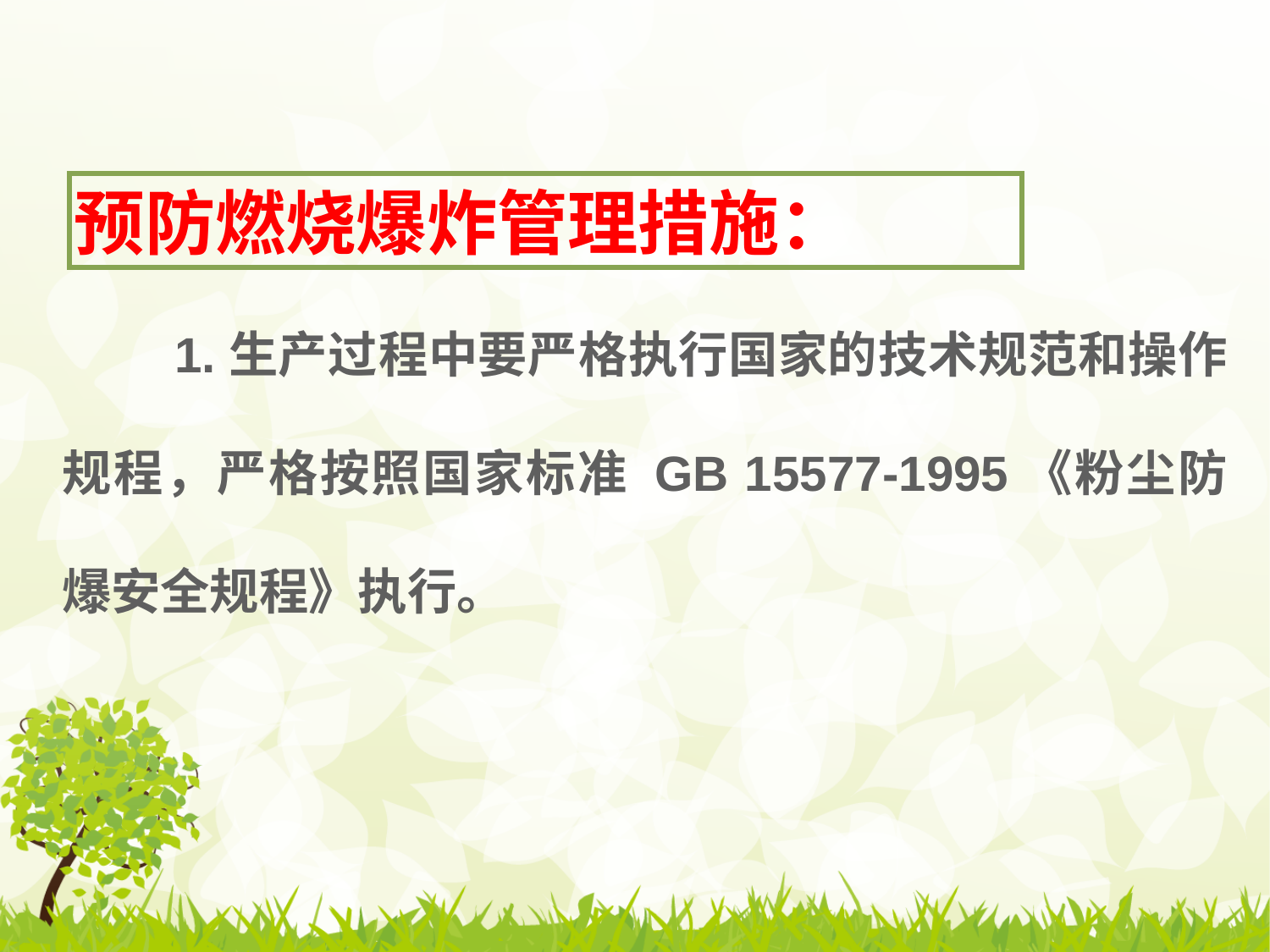

预防燃烧爆炸管理措施：
         1.生产过程中要严格执行国家的技术规范和操作规程，严格按照国家标准 GB 15577-1995《粉尘防爆安全规程》执行。